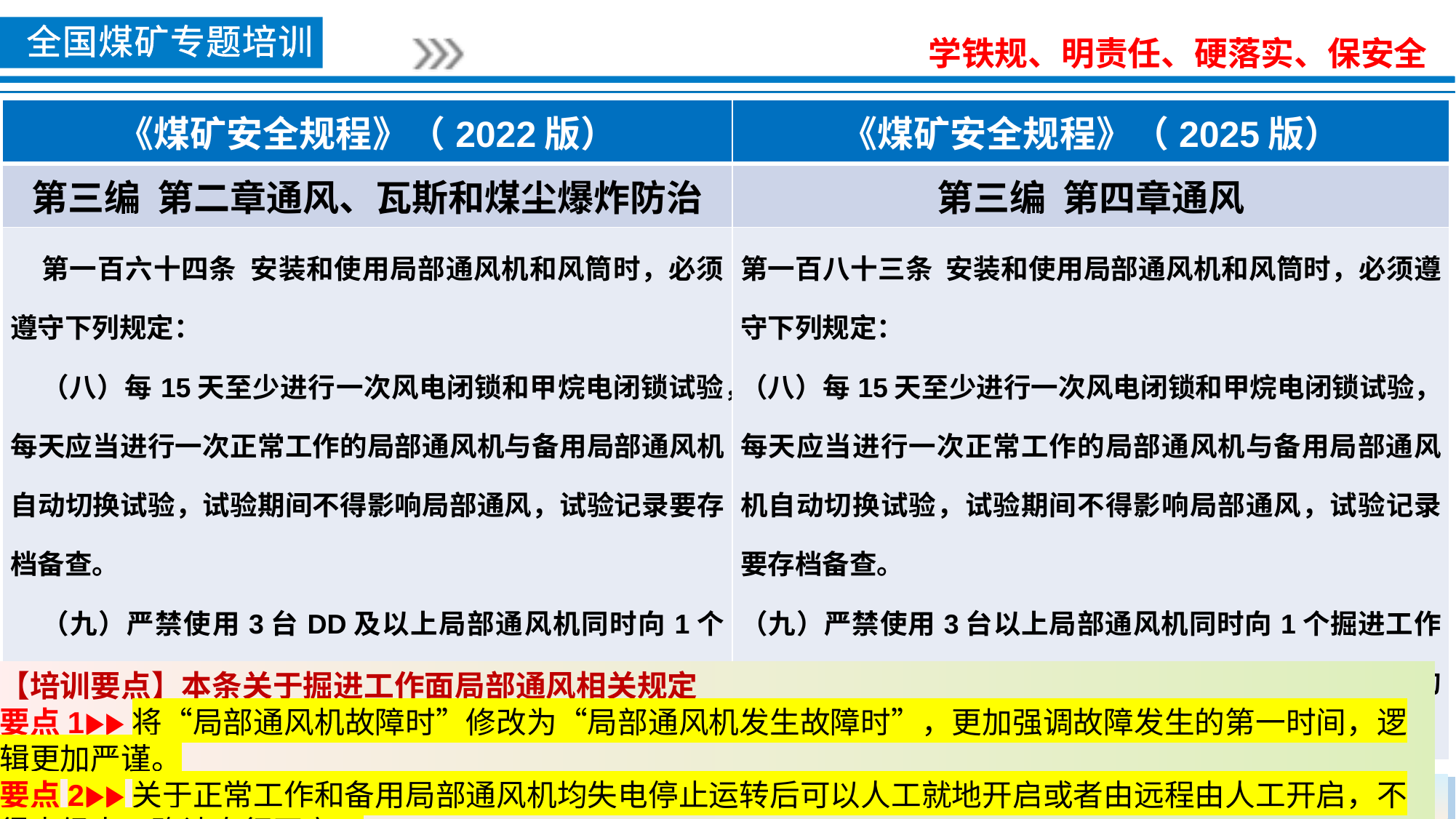

| 《煤矿安全规程》（2022版） | 《煤矿安全规程》（2025版） |
| --- | --- |
| 第三编 第二章通风、瓦斯和煤尘爆炸防治 | 第三编 第四章通风 |
| 第一百六十四条 安装和使用局部通风机和风筒时，必须遵守下列规定： （八）每15天至少进行一次风电闭锁和甲烷电闭锁试验，每天应当进行一次正常工作的局部通风机与备用局部通风机自动切换试验，试验期间不得影响局部通风，试验记录要存档备查。 （九）严禁使用3台DD及以上局部通风机同时向1个掘进工作面供风。不得使用1台局部通风机同时向2个及以上作业的掘进工作面供风。 | 第一百八十三条 安装和使用局部通风机和风筒时，必须遵守下列规定： （八）每15天至少进行一次风电闭锁和甲烷电闭锁试验，每天应当进行一次正常工作的局部通风机与备用局部通风机自动切换试验，试验期间不得影响局部通风，试验记录要存档备查。 （九）严禁使用3台以上局部通风机同时向1个掘进工作面供风。不得使用1台局部通风机同时向2个以上作业的掘进工作面供风。 |
【培训要点】本条关于掘进工作面局部通风相关规定
要点1▶▶将“局部通风机故障时”修改为“局部通风机发生故障时”，更加强调故障发生的第一时间，逻辑更加严谨。
要点2▶▶关于正常工作和备用局部通风机均失电停止运转后可以人工就地开启或者由远程由人工开启，不得未经人工确认自行开启。